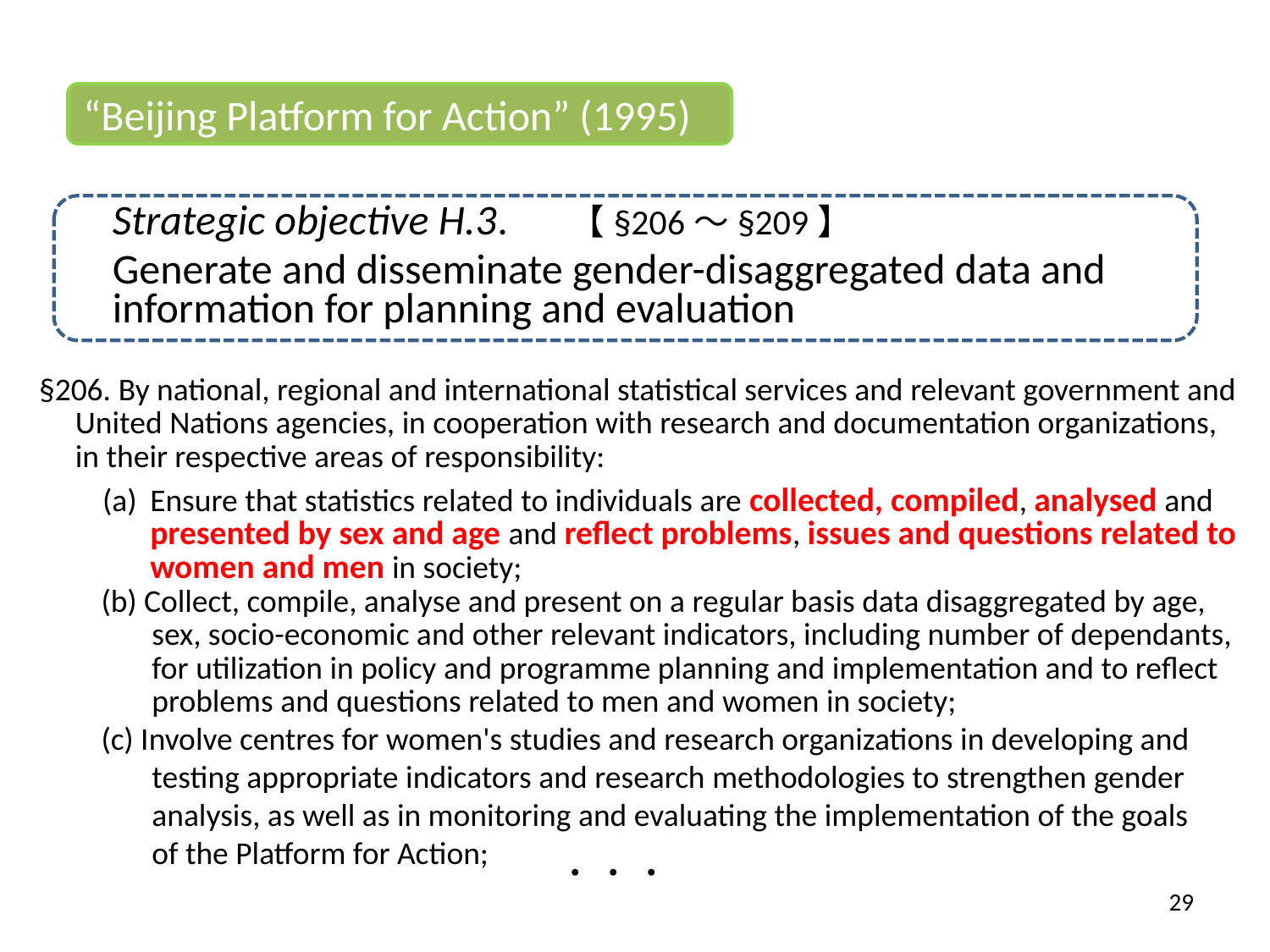

“Beijing Platform for Action” (1995)

Strategic objective H.3. 　【§206～§209】
Generate and disseminate gender-disaggregated data and information for planning and evaluation
§206. By national, regional and international statistical services and relevant government and United Nations agencies, in cooperation with research and documentation organizations, in their respective areas of responsibility:
Ensure that statistics related to individuals are collected, compiled, analysed and presented by sex and age and reflect problems, issues and questions related to women and men in society;
(b) Collect, compile, analyse and present on a regular basis data disaggregated by age, sex, socio-economic and other relevant indicators, including number of dependants, for utilization in policy and programme planning and implementation and to reflect problems and questions related to men and women in society;
(c) Involve centres for women's studies and research organizations in developing and testing appropriate indicators and research methodologies to strengthen gender analysis, as well as in monitoring and evaluating the implementation of the goals     of the Platform for Action;
・・・
29